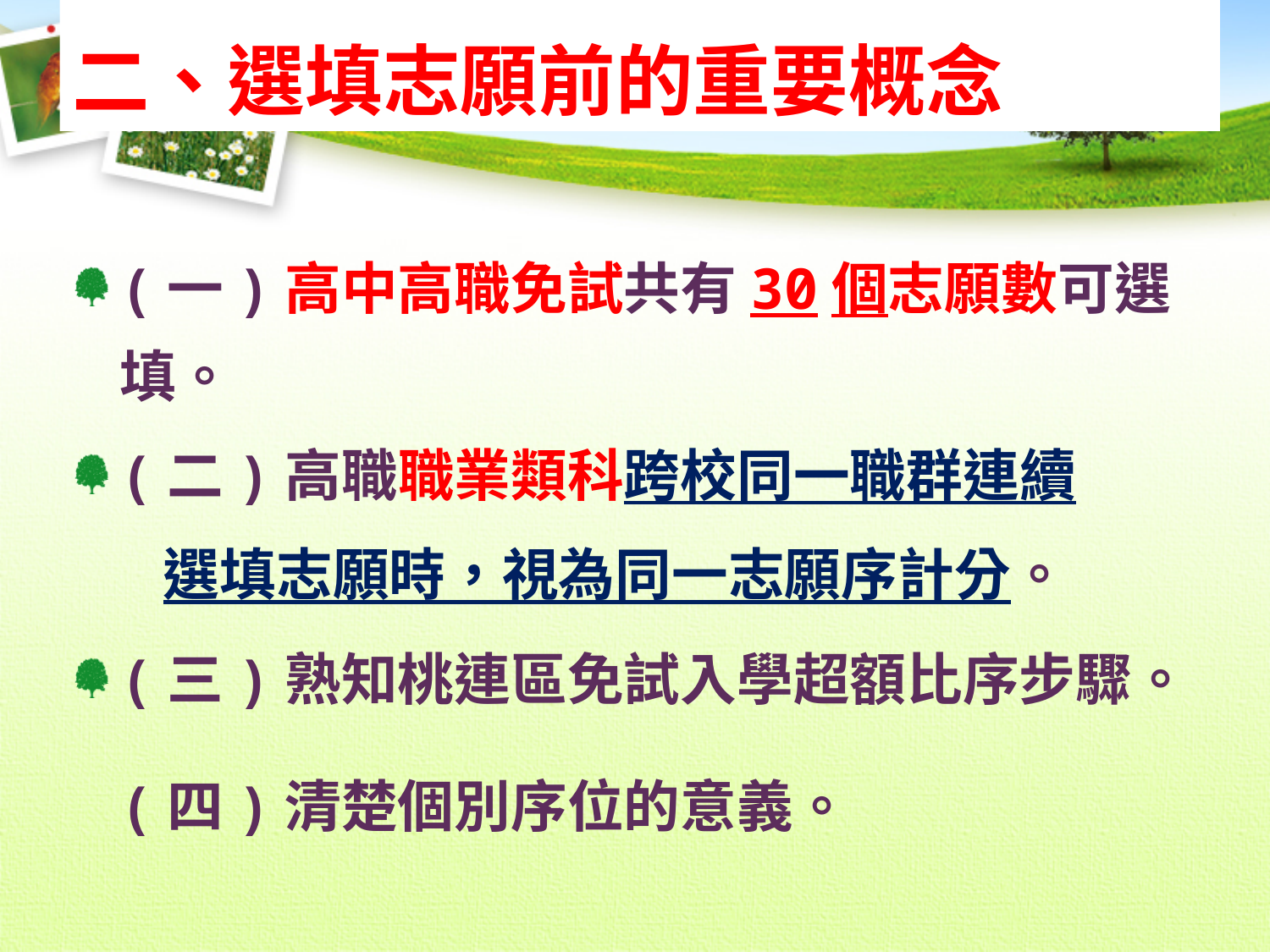

二、選填志願前的重要概念
(一)高中高職免試共有30個志願數可選填。
(二)高職職業類科跨校同一職群連續
      選填志願時，視為同一志願序計分。
(三)熟知桃連區免試入學超額比序步驟。
(四)清楚個別序位的意義。